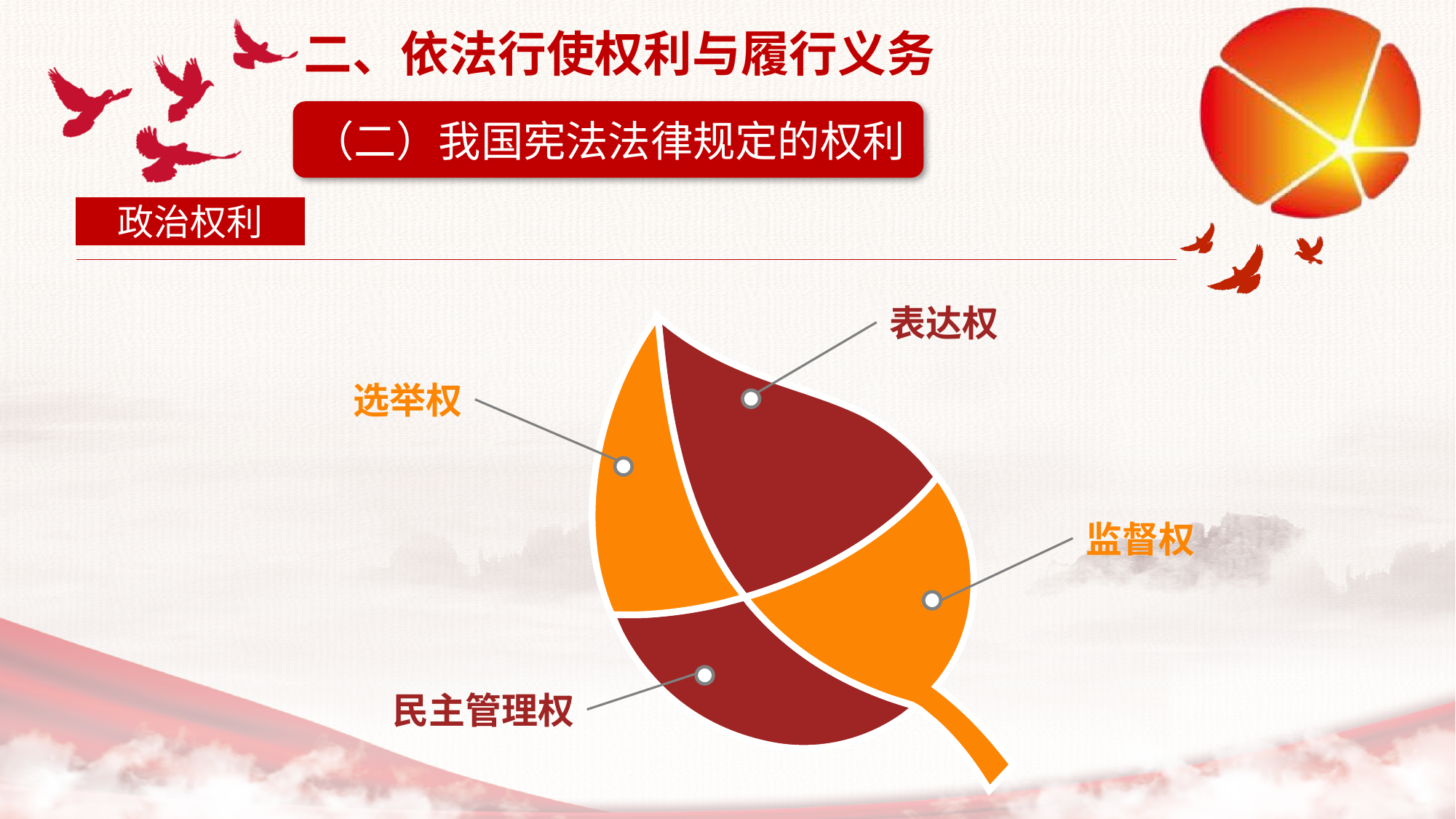

二、依法行使权利与履行义务
（二）我国宪法法律规定的权利
政治权利
表达权

选举权

监督权

民主管理权